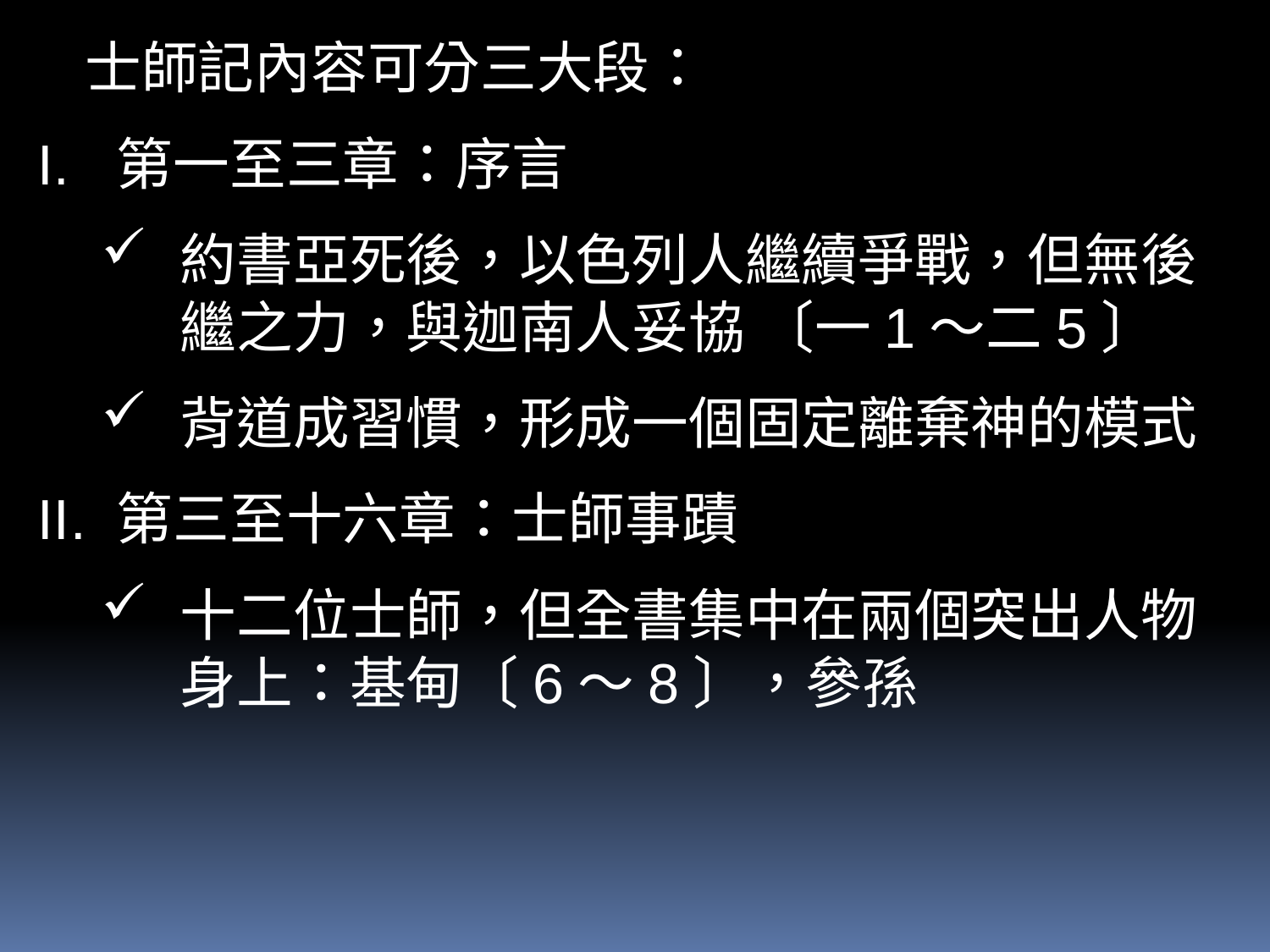

士師記內容可分三大段：
第一至三章：序言
約書亞死後，以色列人繼續爭戰，但無後繼之力，與迦南人妥協 〔一1～二5〕
背道成習慣，形成一個固定離棄神的模式
第三至十六章：士師事蹟
十二位士師，但全書集中在兩個突出人物身上：基甸〔6～8〕，參孫